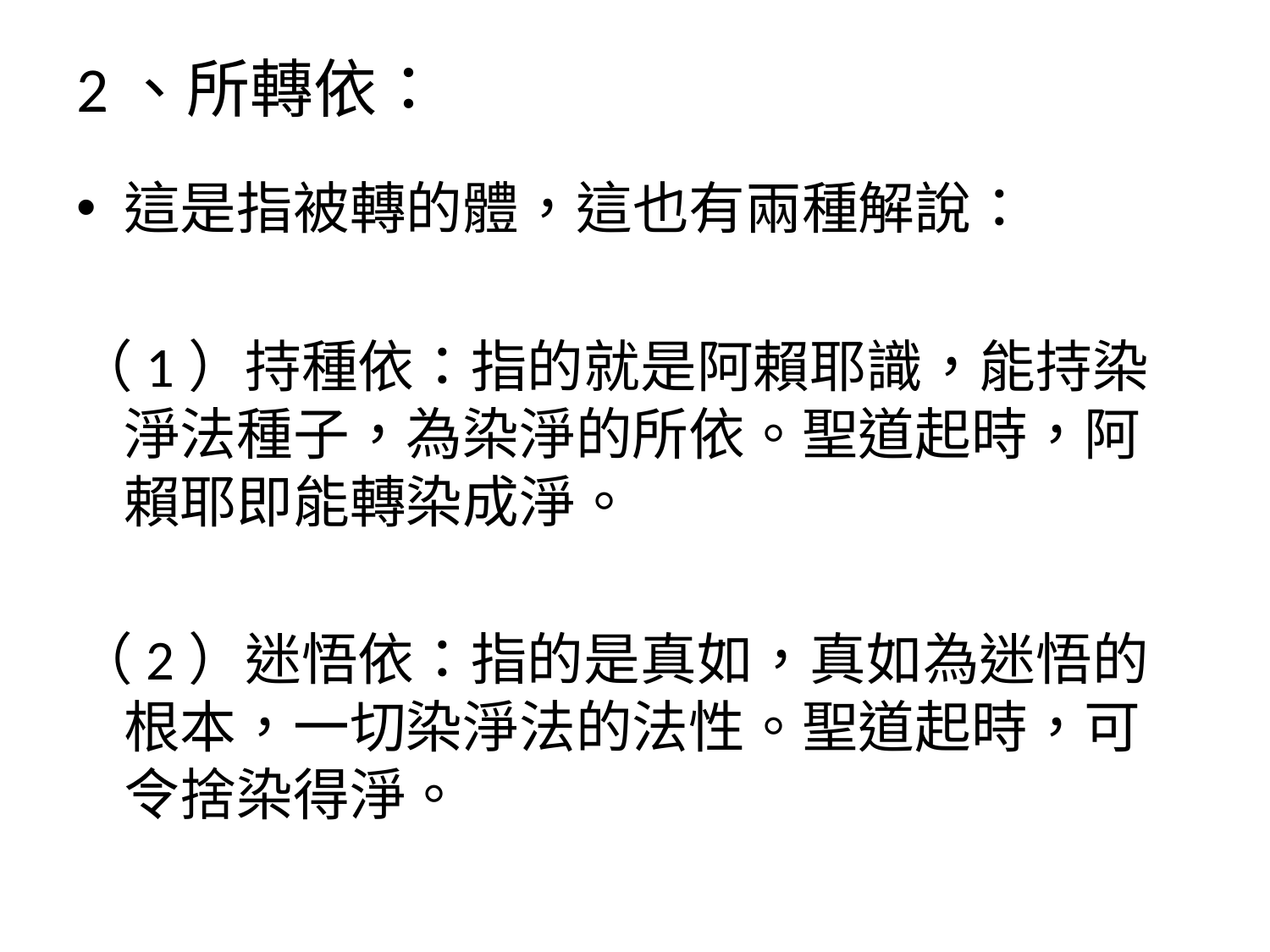

# 2、所轉依：
這是指被轉的體，這也有兩種解說：

（1）持種依：指的就是阿賴耶識，能持染淨法種子，為染淨的所依。聖道起時，阿賴耶即能轉染成淨。

（2）迷悟依：指的是真如，真如為迷悟的根本，一切染淨法的法性。聖道起時，可令捨染得淨。